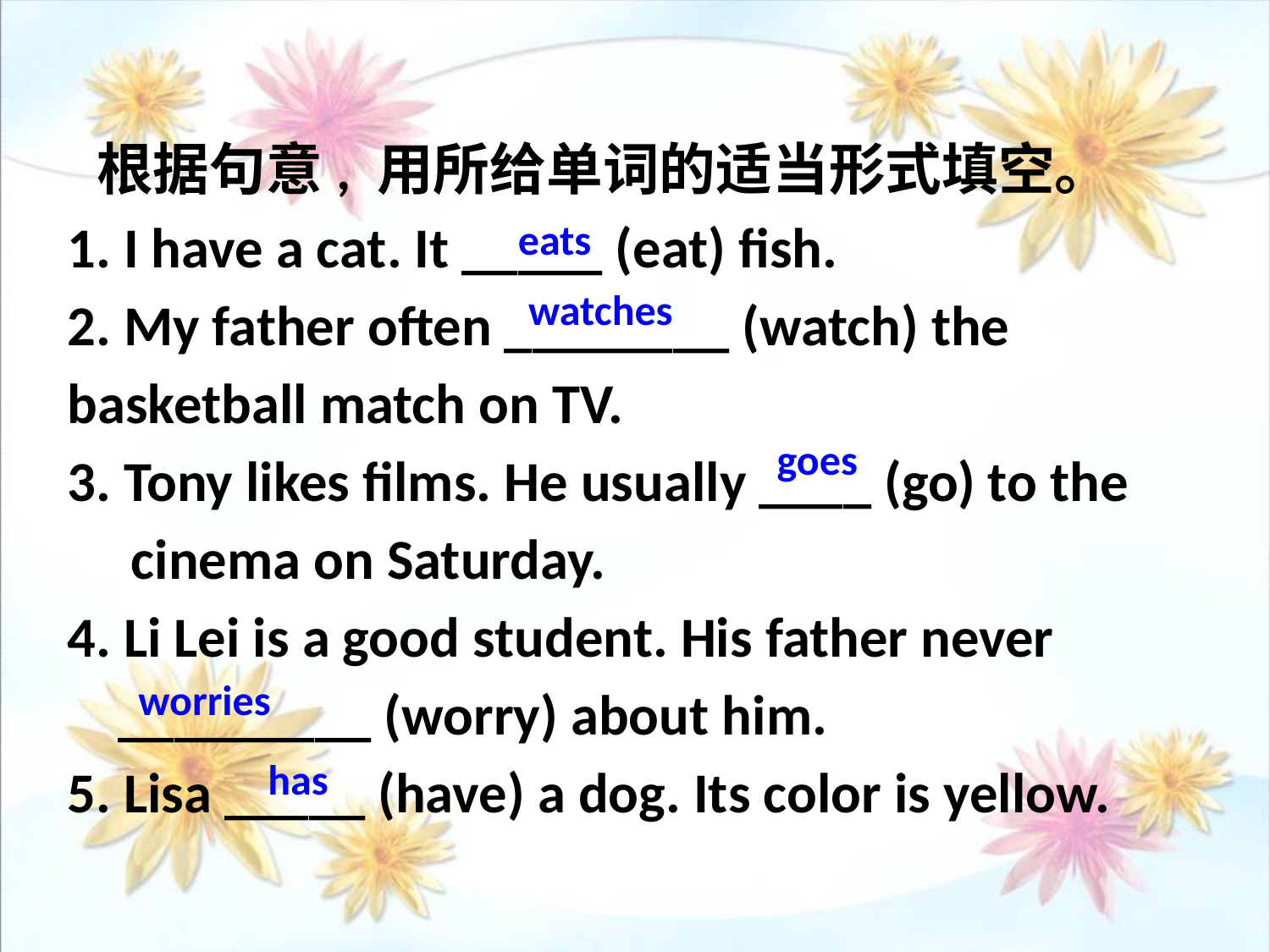

根据句意, 用所给单词的适当形式填空。
1. I have a cat. It _____ (eat) fish.
2. My father often ________ (watch) the basketball match on TV.
3. Tony likes films. He usually ____ (go) to the
     cinema on Saturday.
4. Li Lei is a good student. His father never
    _________ (worry) about him.
5. Lisa _____ (have) a dog. Its color is yellow.
eats
watches
goes
worries
has